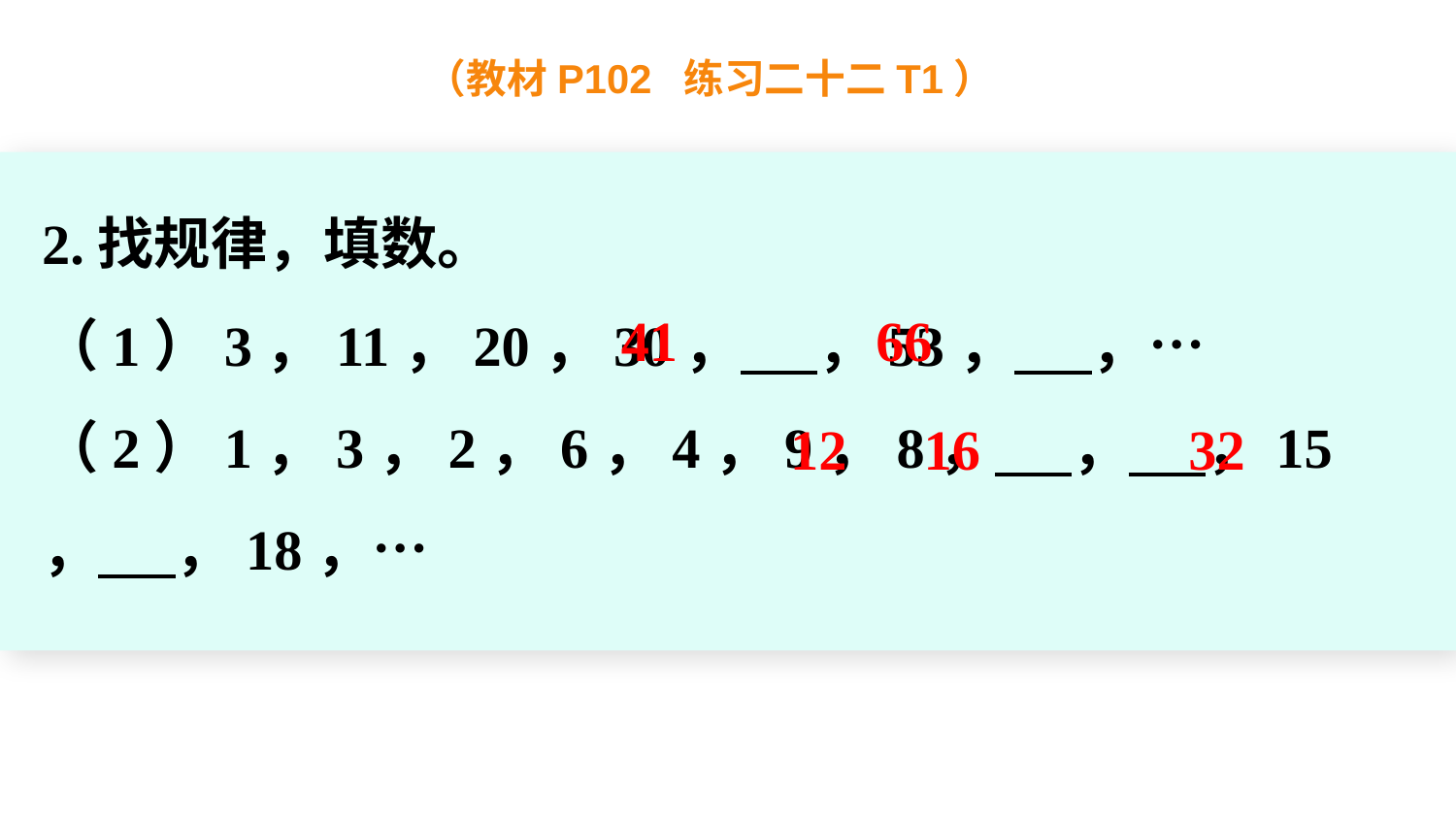

（教材P102  练习二十二T1）
2.找规律，填数。
（1）3，11，20，30，      ，53，      ，…
（2）1，3，2，6，4，9，8，      ，      ，15，      ，18，…
41
66
12
16
32